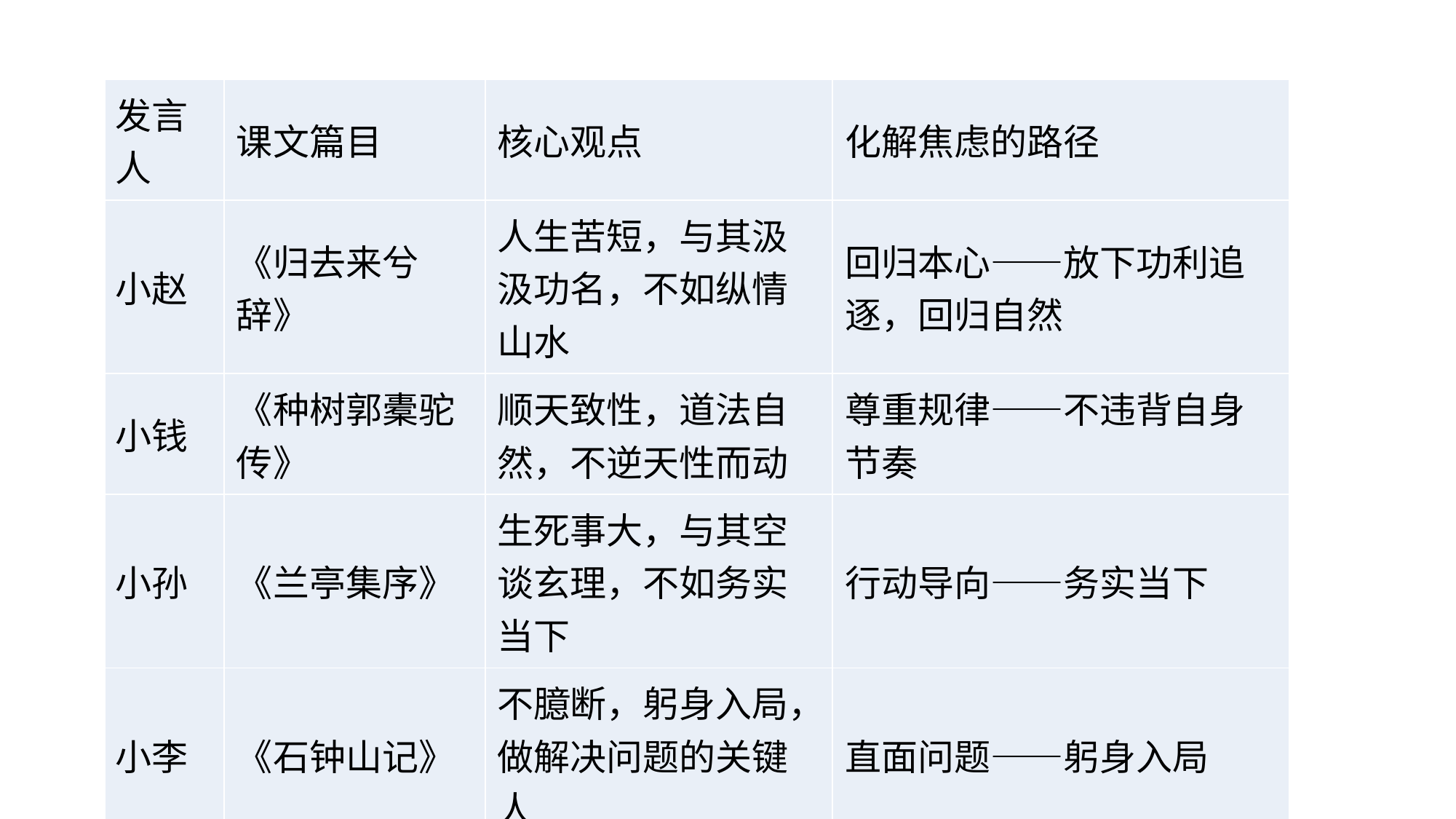

| 发言人 | 课文篇目 | 核心观点 | 化解焦虑的路径 |
| --- | --- | --- | --- |
| 小赵 | 《归去来兮辞》 | 人生苦短，与其汲汲功名，不如纵情山水 | 回归本心——放下功利追逐，回归自然 |
| 小钱 | 《种树郭橐驼传》 | 顺天致性，道法自然，不逆天性而动 | 尊重规律——不违背自身节奏 |
| 小孙 | 《兰亭集序》 | 生死事大，与其空谈玄理，不如务实当下 | 行动导向——务实当下 |
| 小李 | 《石钟山记》 | 不臆断，躬身入局，做解决问题的关键人 | 直面问题——躬身入局 |